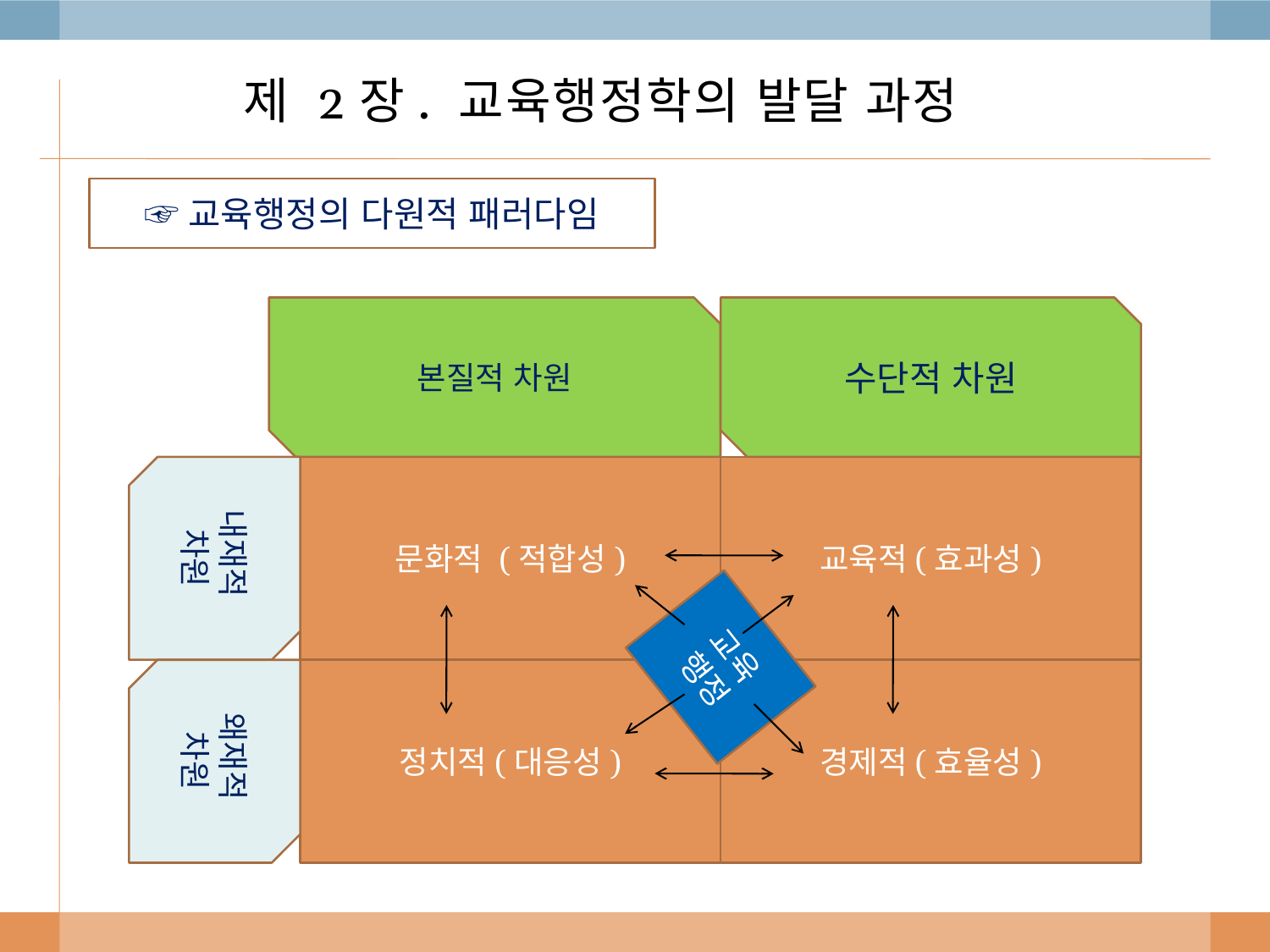

# 제 2장. 교육행정학의 발달 과정
☞교육행정의 다원적 패러다임
본질적 차원
수단적 차원
문화적 (적합성)
교육적(효과성)
내재적
차원
교육
행정
정치적(대응성)
경제적(효율성)
왜재적
차원